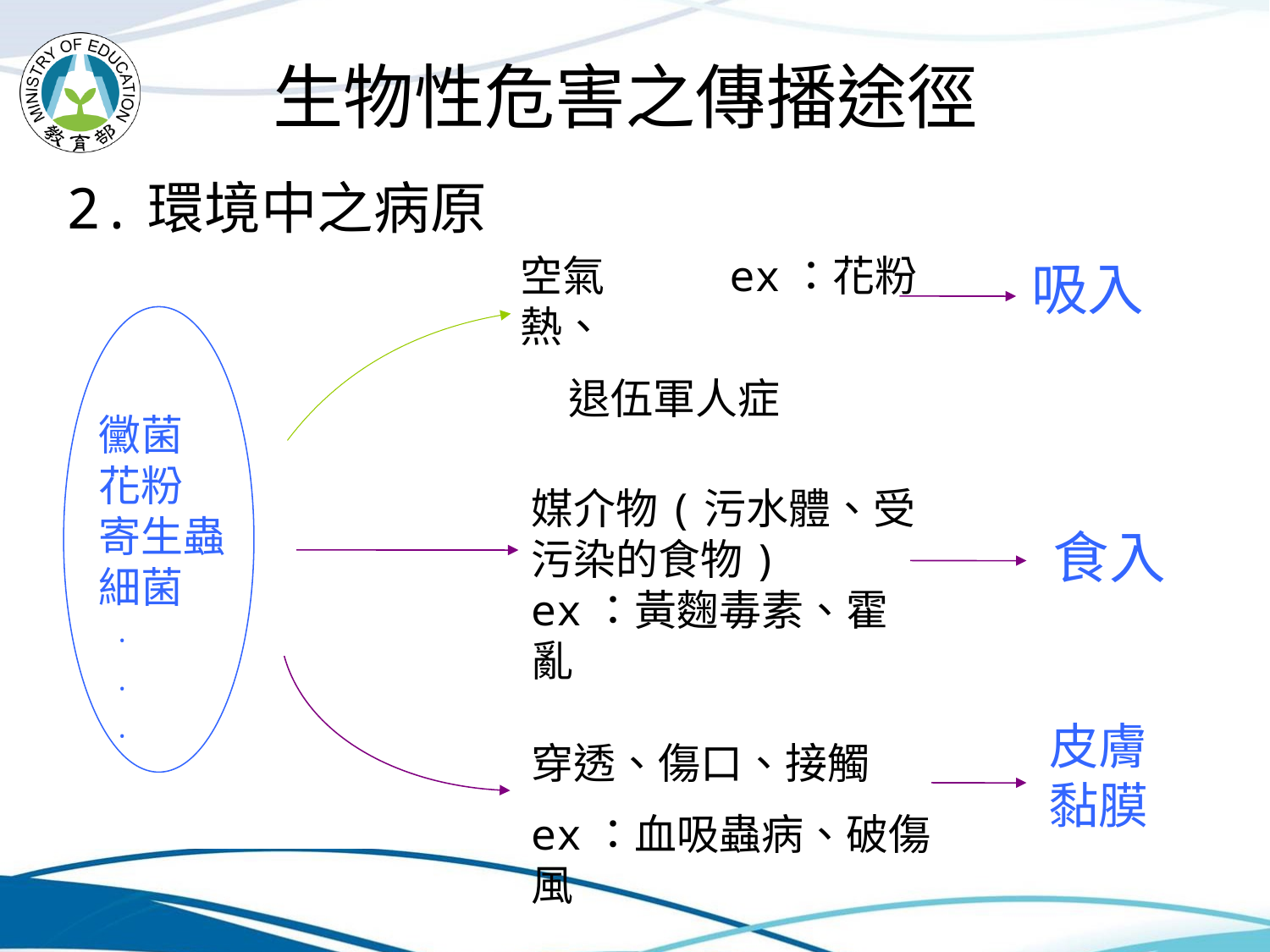

生物性危害之傳播途徑
2.環境中之病原
空氣            ex：花粉熱、
    退伍軍人症
吸入

‧
‧
‧
        黴菌
        花粉
        寄生蟲
        細菌

媒介物(污水體、受污染的食物)      ex：黃麴毒素、霍亂
食入

皮膚黏膜
穿透、傷口、接觸
ex：血吸蟲病、破傷風

24